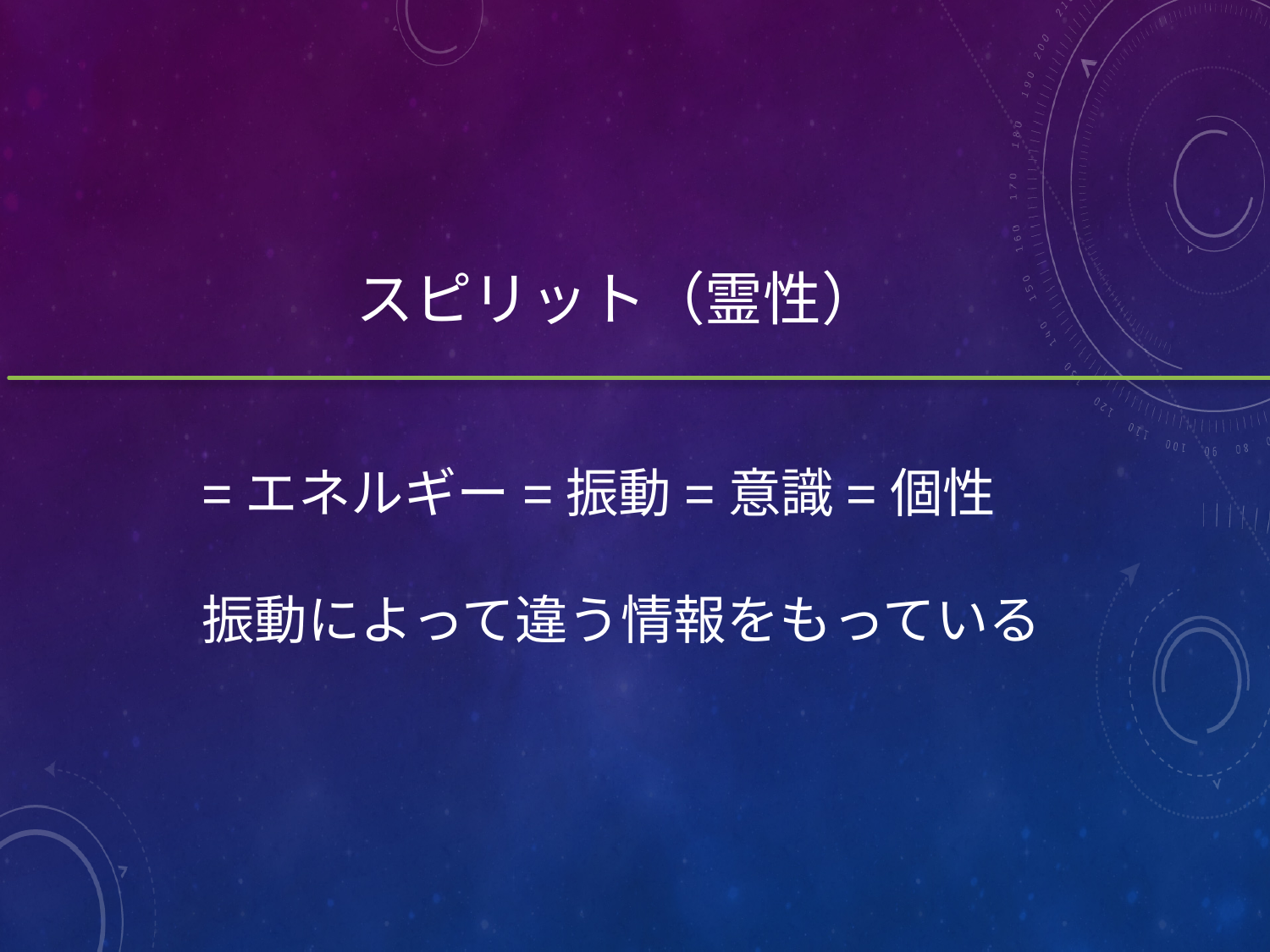

スピリット（霊性）
=エネルギー=振動=意識=個性

振動によって違う情報をもっている